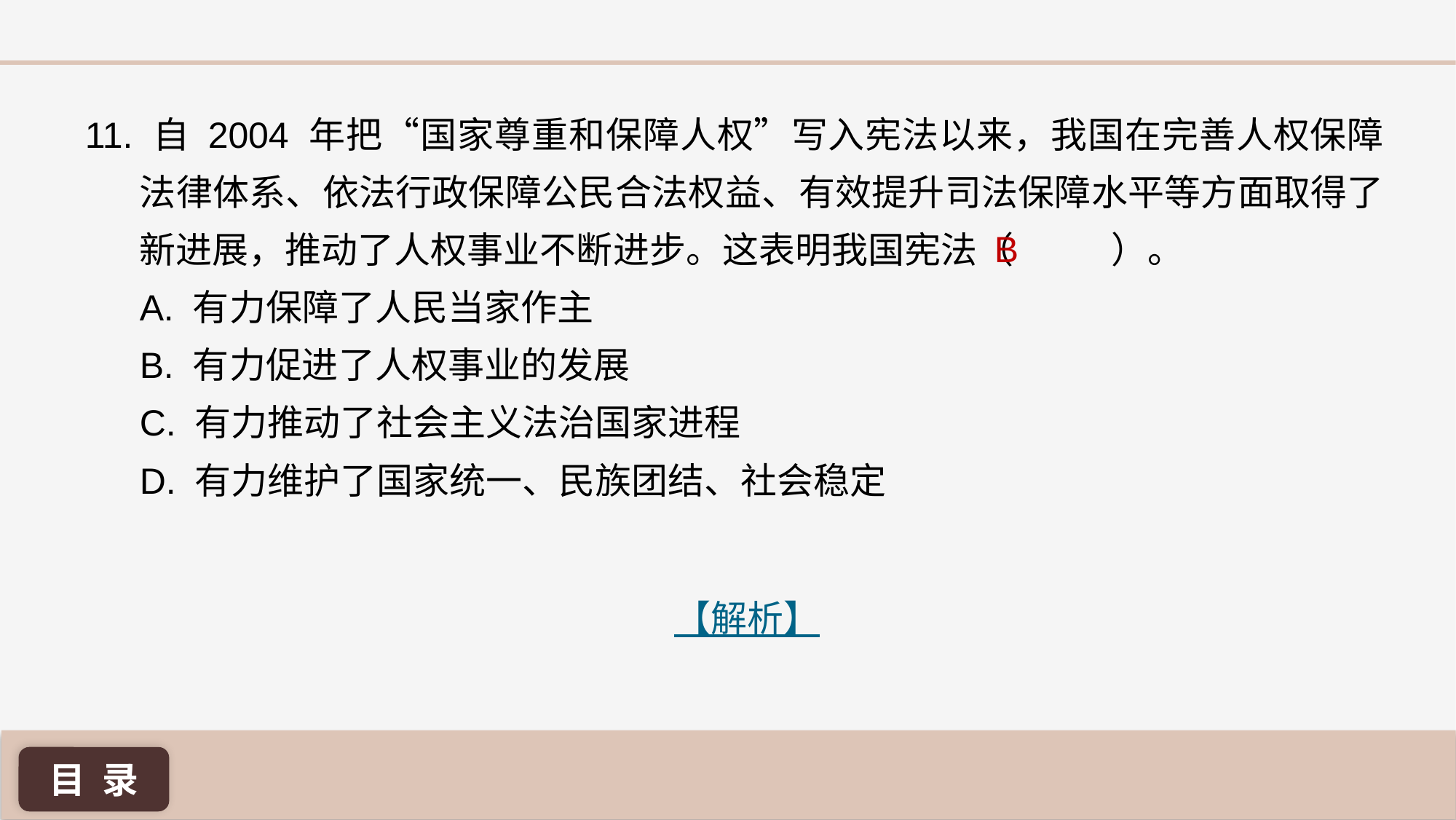

11. 自 2004 年把“国家尊重和保障人权”写入宪法以来，我国在完善人权保障法律体系、依法行政保障公民合法权益、有效提升司法保障水平等方面取得了新进展，推动了人权事业不断进步。这表明我国宪法（            ）。
A. 有力保障了人民当家作主
B. 有力促进了人权事业的发展
C. 有力推动了社会主义法治国家进程
D. 有力维护了国家统一、民族团结、社会稳定
B
【解析】